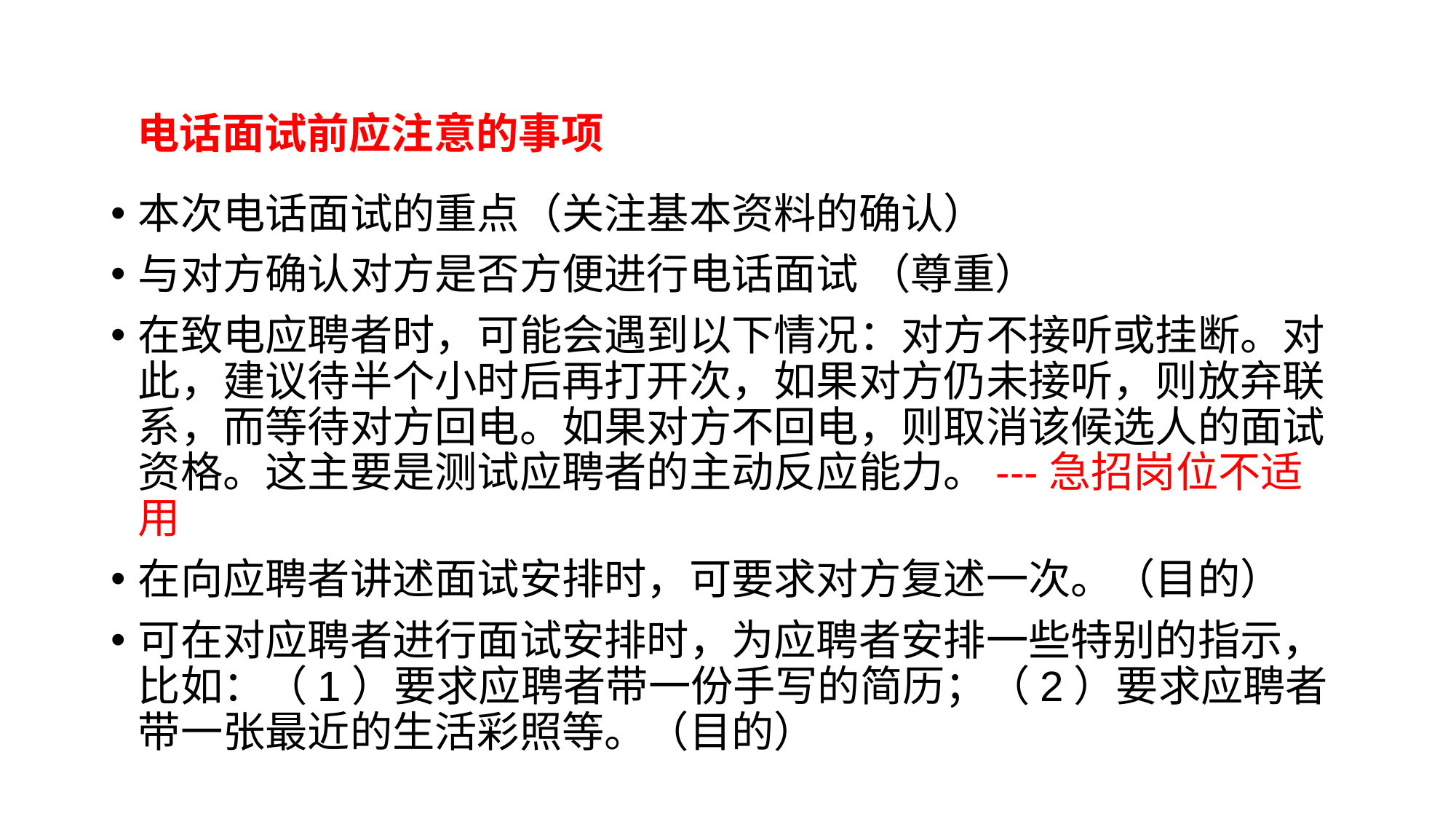

# 电话面试前应注意的事项
本次电话面试的重点（关注基本资料的确认）
与对方确认对方是否方便进行电话面试 （尊重）
在致电应聘者时，可能会遇到以下情况：对方不接听或挂断。对此，建议待半个小时后再打开次，如果对方仍未接听，则放弃联系，而等待对方回电。如果对方不回电，则取消该候选人的面试资格。这主要是测试应聘者的主动反应能力。---急招岗位不适用
在向应聘者讲述面试安排时，可要求对方复述一次。（目的）
可在对应聘者进行面试安排时，为应聘者安排一些特别的指示，比如：（1）要求应聘者带一份手写的简历；（2）要求应聘者带一张最近的生活彩照等。（目的）